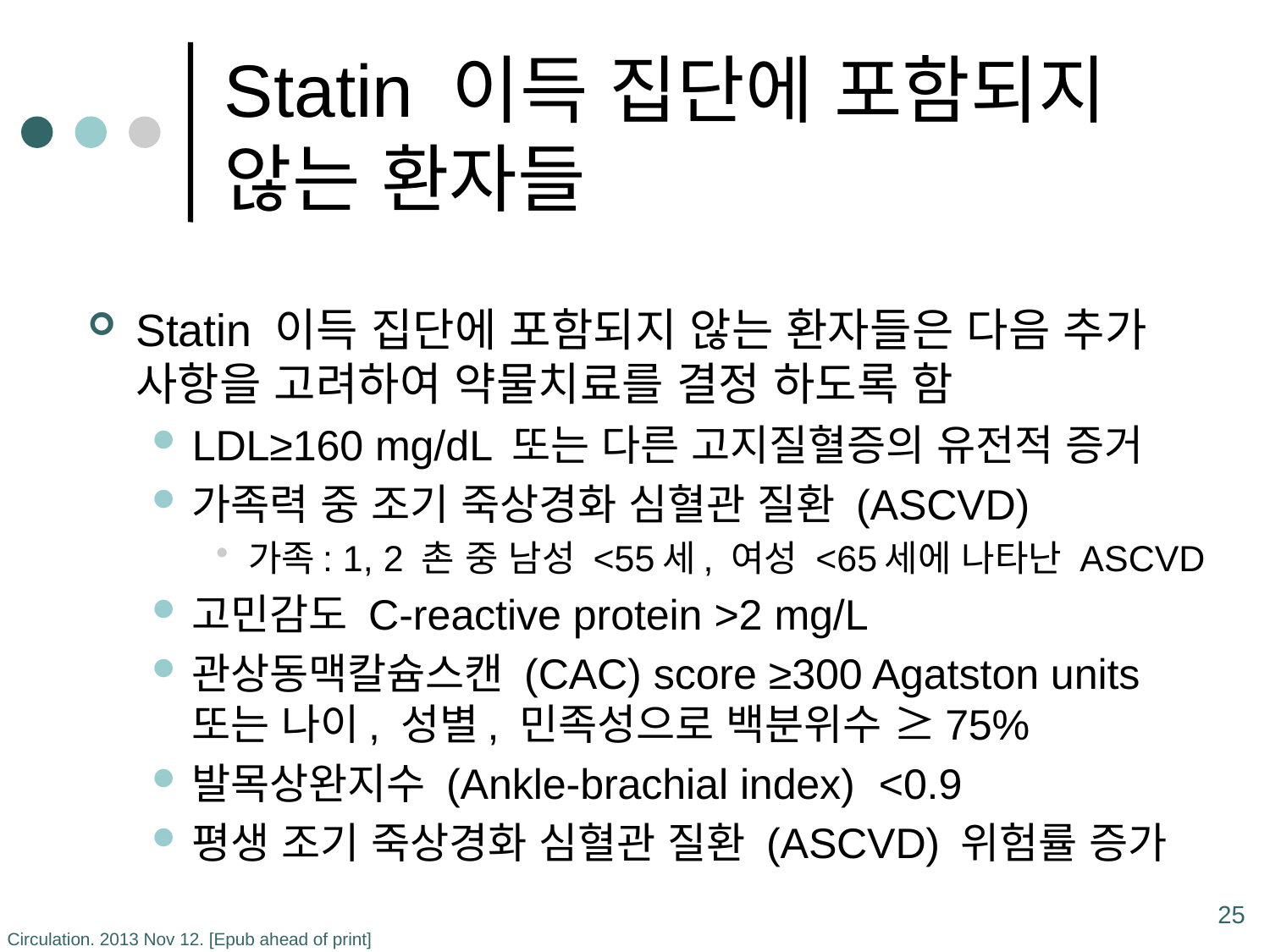

# Statin 이득 집단에 포함되지 않는 환자들
Statin 이득 집단에 포함되지 않는 환자들은 다음 추가 사항을 고려하여 약물치료를 결정 하도록 함
LDL≥160 mg/dL 또는 다른 고지질혈증의 유전적 증거
가족력 중 조기 죽상경화 심혈관 질환 (ASCVD)
가족: 1, 2 촌 중 남성 <55세, 여성 <65세에 나타난 ASCVD
고민감도 C-reactive protein >2 mg/L
관상동맥칼슘스캔 (CAC) score ≥300 Agatston units 또는 나이, 성별, 민족성으로 백분위수 ≥75%
발목상완지수 (Ankle-brachial index)  <0.9
평생 조기 죽상경화 심혈관 질환 (ASCVD) 위험률 증가
25
Circulation. 2013 Nov 12. [Epub ahead of print]